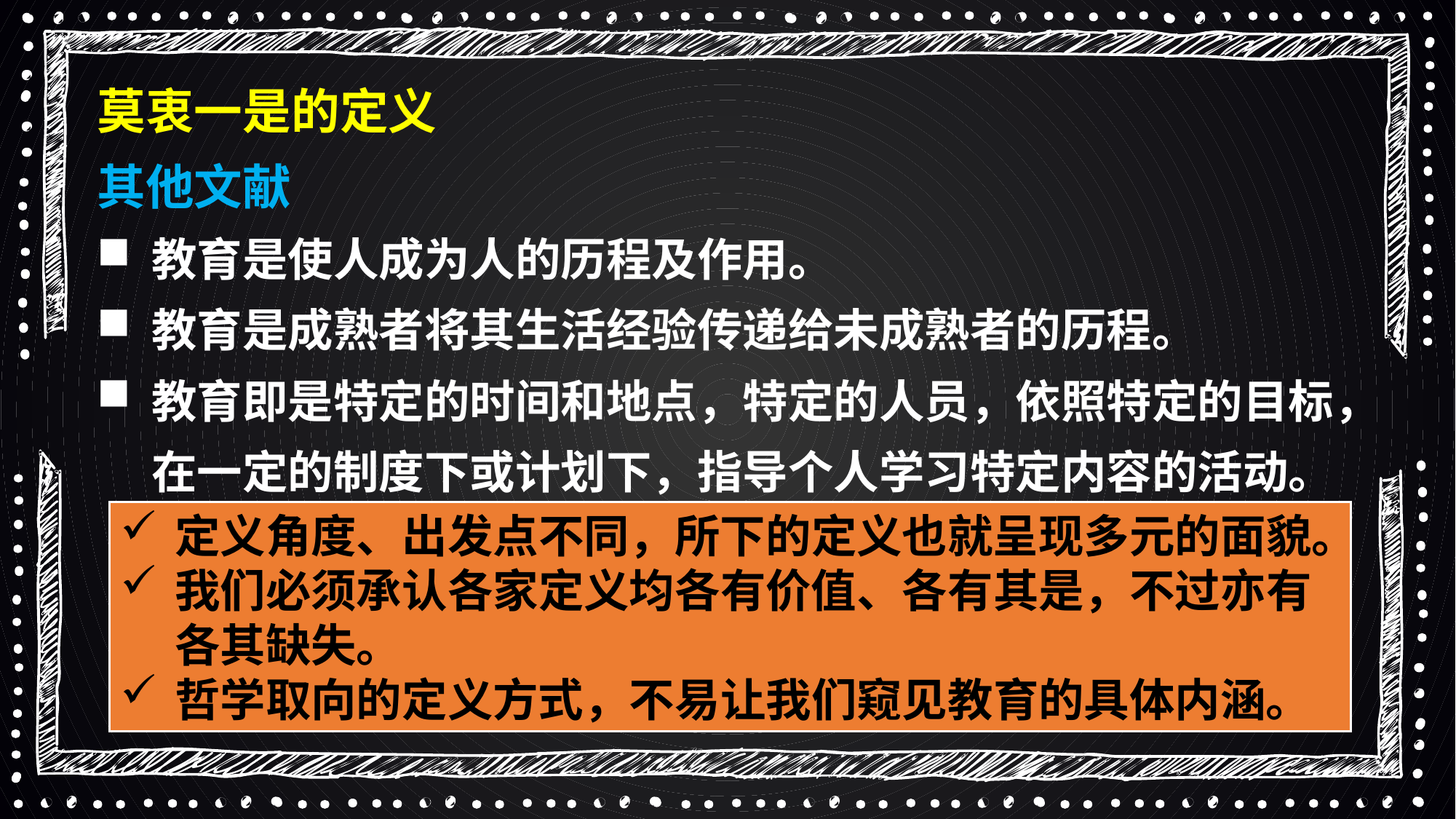

莫衷一是的定义
其他文献
教育是使人成为人的历程及作用。
教育是成熟者将其生活经验传递给未成熟者的历程。
教育即是特定的时间和地点，特定的人员，依照特定的目标，在一定的制度下或计划下，指导个人学习特定内容的活动。

定义角度、出发点不同，所下的定义也就呈现多元的面貌。
我们必须承认各家定义均各有价值、各有其是，不过亦有各其缺失。
哲学取向的定义方式，不易让我们窥见教育的具体内涵。